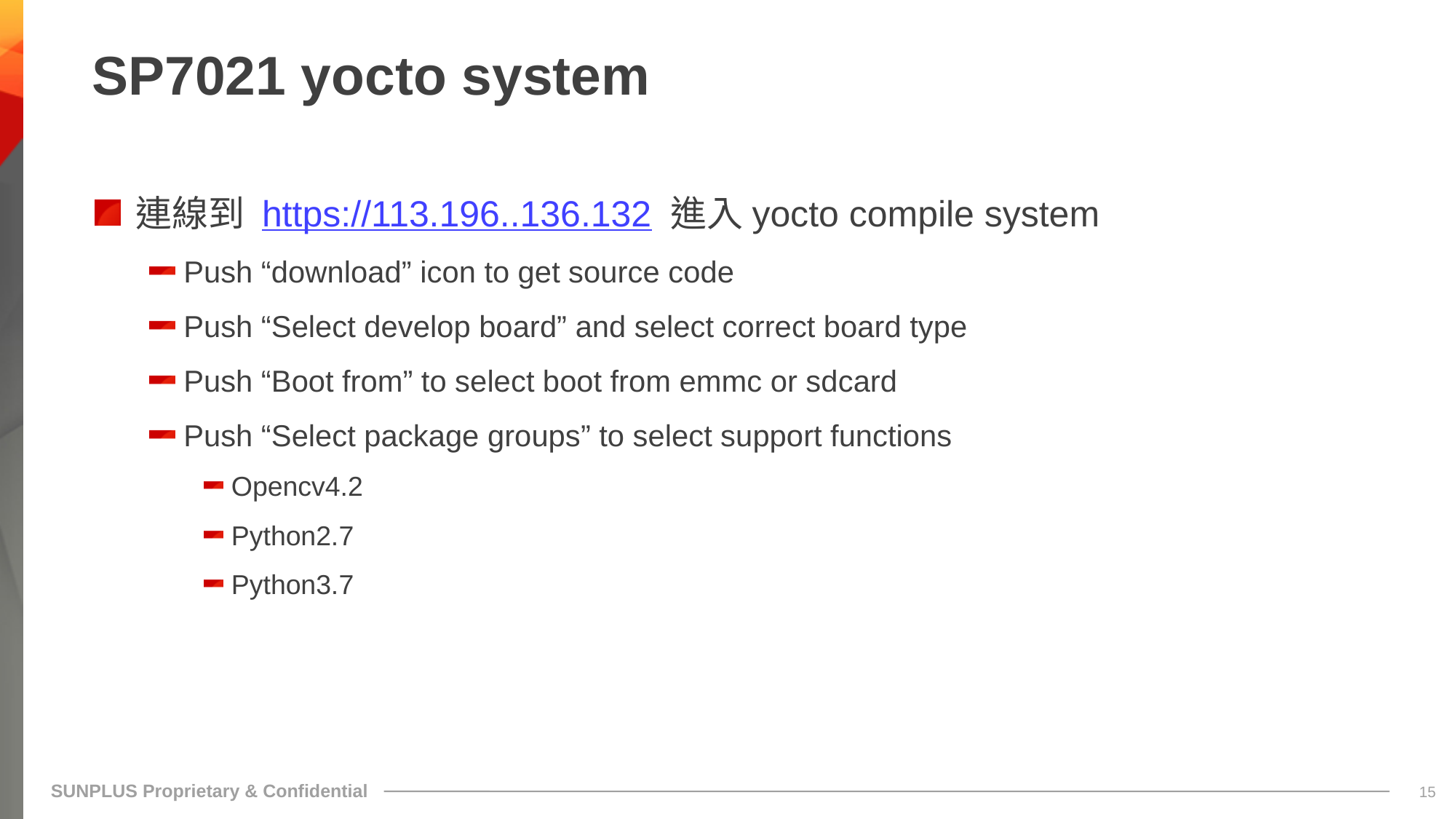

# SP7021 yocto system
連線到 https://113.196..136.132 進入yocto compile system
Push “download” icon to get source code
Push “Select develop board” and select correct board type
Push “Boot from” to select boot from emmc or sdcard
Push “Select package groups” to select support functions
Opencv4.2
Python2.7
Python3.7
15